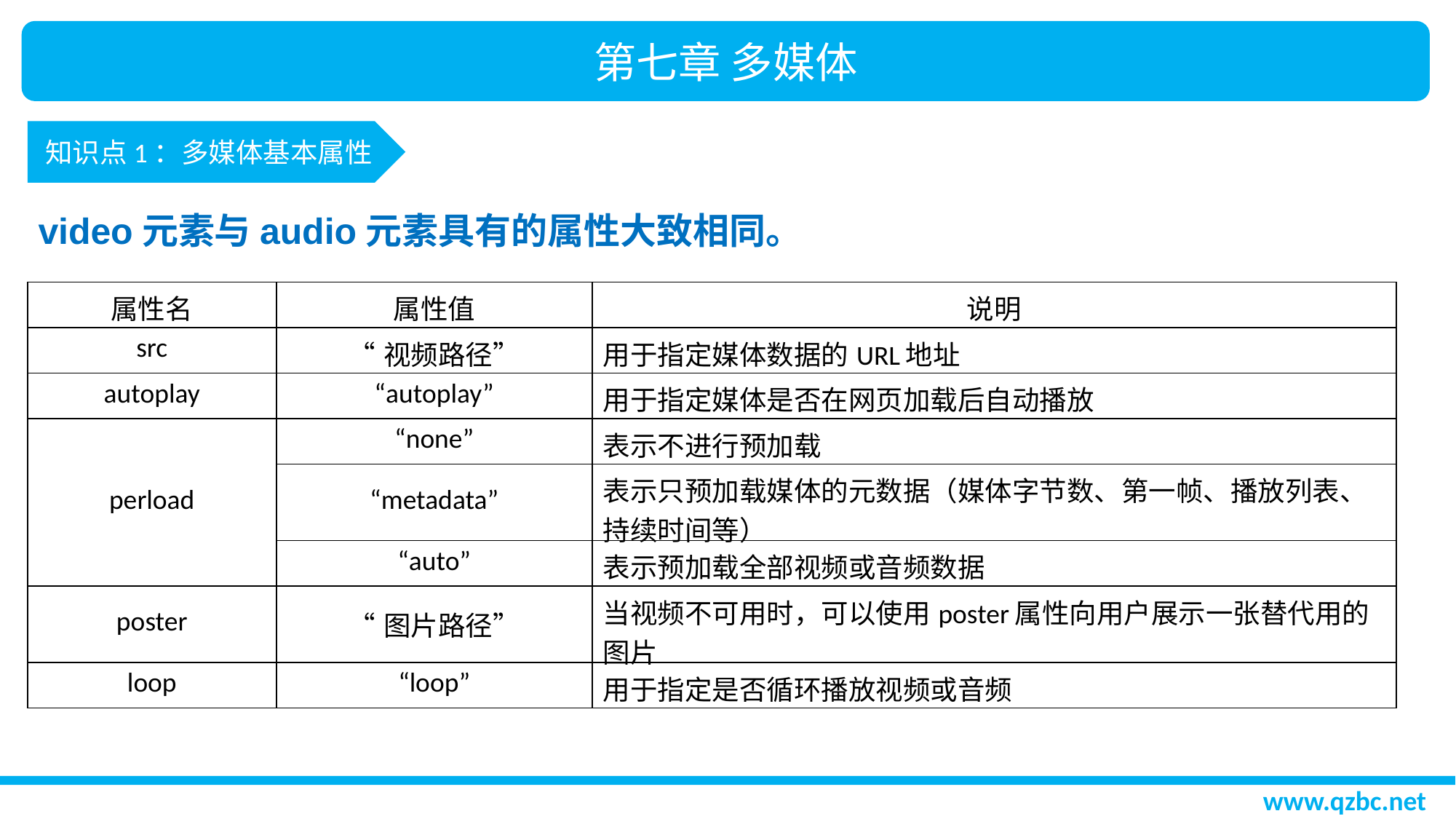

第七章 多媒体
知识点1：多媒体基本属性
video元素与audio元素具有的属性大致相同。
| 属性名 | 属性值 | 说明 |
| --- | --- | --- |
| src | “视频路径” | 用于指定媒体数据的URL地址 |
| autoplay | “autoplay” | 用于指定媒体是否在网页加载后自动播放 |
| perload | “none” | 表示不进行预加载 |
|  | “metadata” | 表示只预加载媒体的元数据（媒体字节数、第一帧、播放列表、持续时间等） |
|  | “auto” | 表示预加载全部视频或音频数据 |
| poster | “图片路径” | 当视频不可用时，可以使用poster属性向用户展示一张替代用的图片 |
| loop | “loop” | 用于指定是否循环播放视频或音频 |

www.qzbc.net